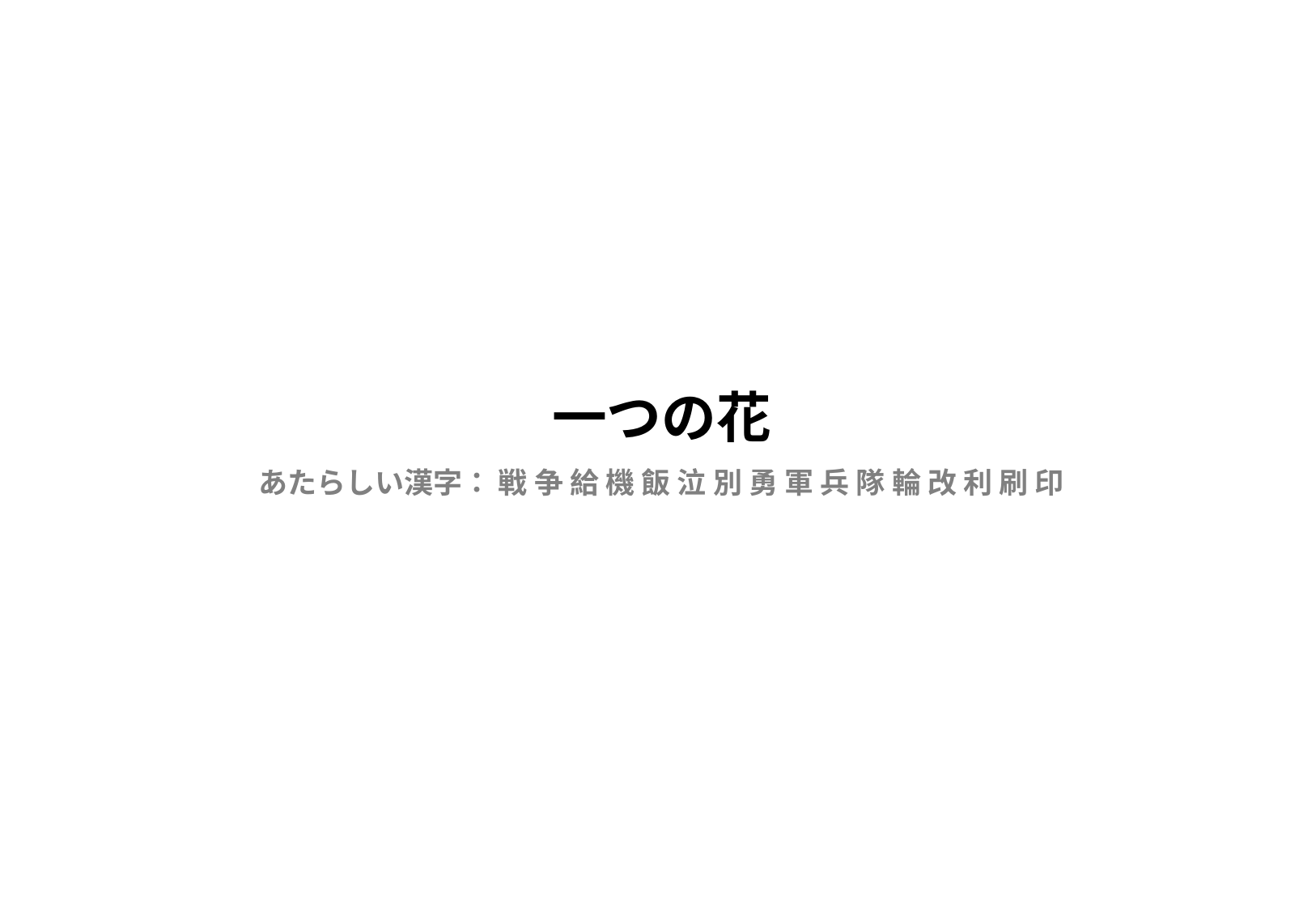

# 一つの花
あたらしい漢字： 戦 争 給 機 飯 泣 別 勇 軍 兵 隊 輪 改 利 刷 印